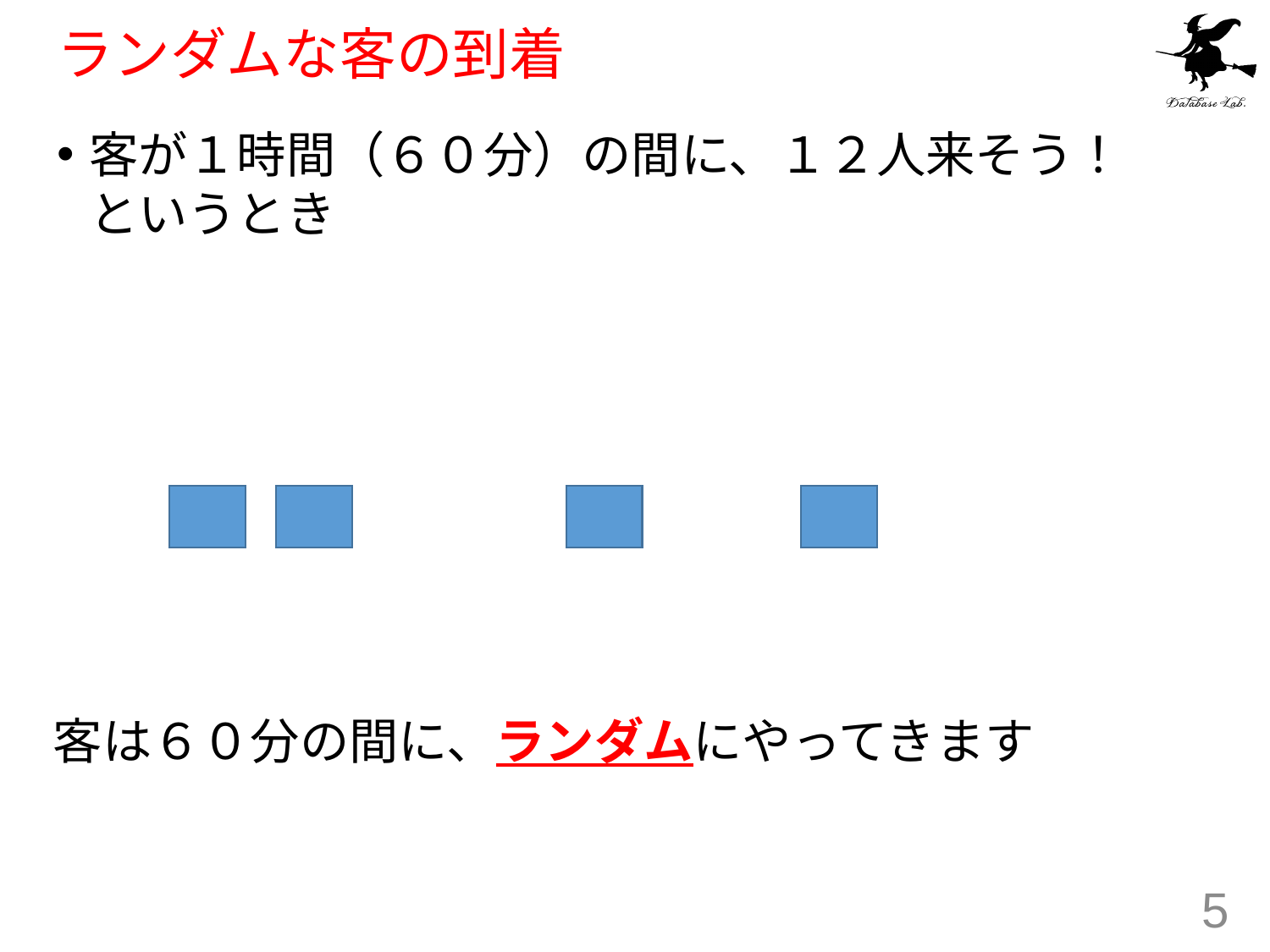

# ランダムな客の到着
客が１時間（６０分）の間に、１２人来そう！　というとき

客は６０分の間に、ランダムにやってきます

5